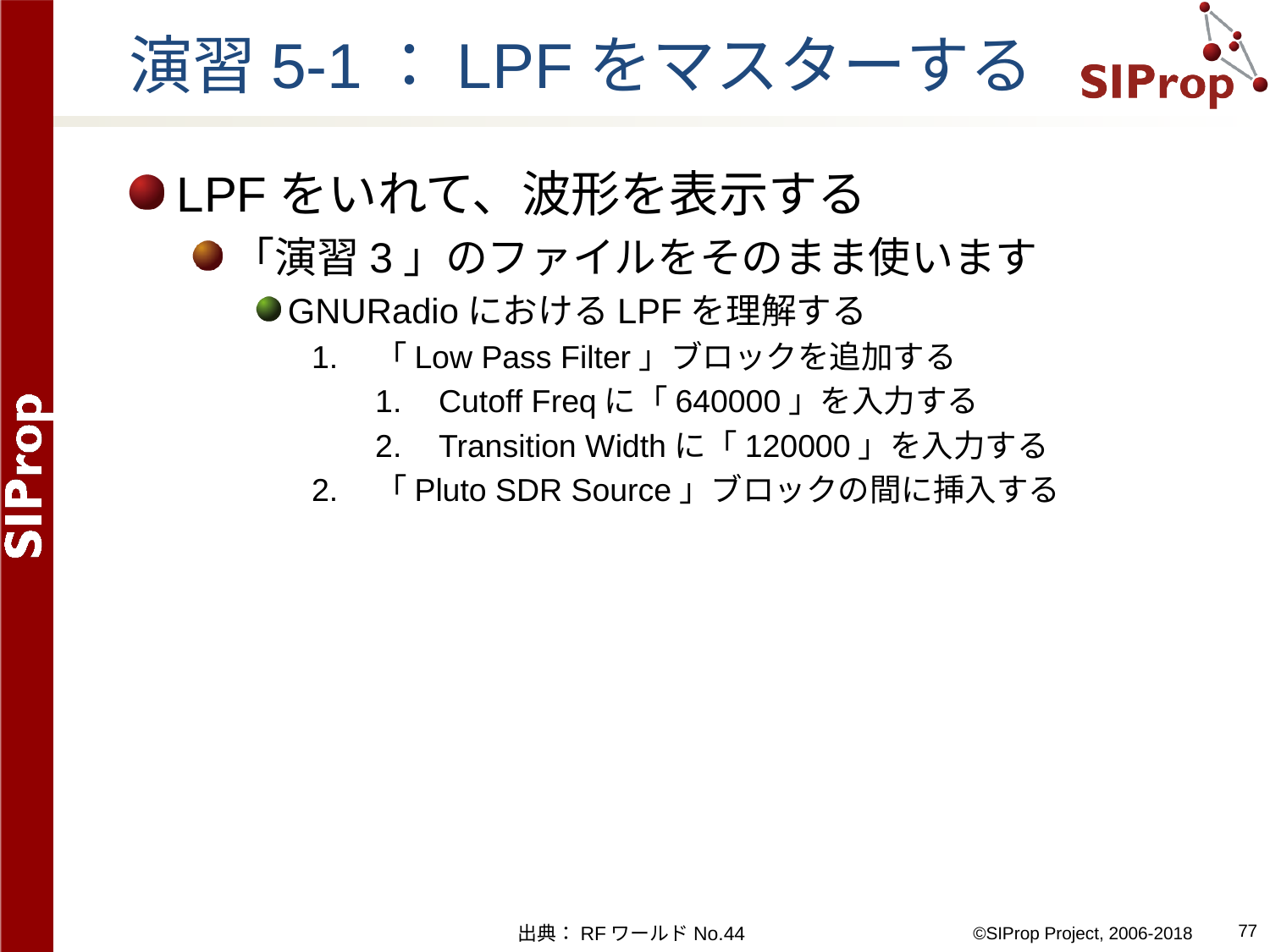

# 演習5-1：LPFをマスターする
LPFをいれて、波形を表示する
「演習3」のファイルをそのまま使います
GNURadioにおけるLPFを理解する
「Low Pass Filter」ブロックを追加する
Cutoff Freqに「640000」を入力する
Transition Widthに「120000」を入力する
「Pluto SDR Source」ブロックの間に挿入する

出典：RFワールドNo.44